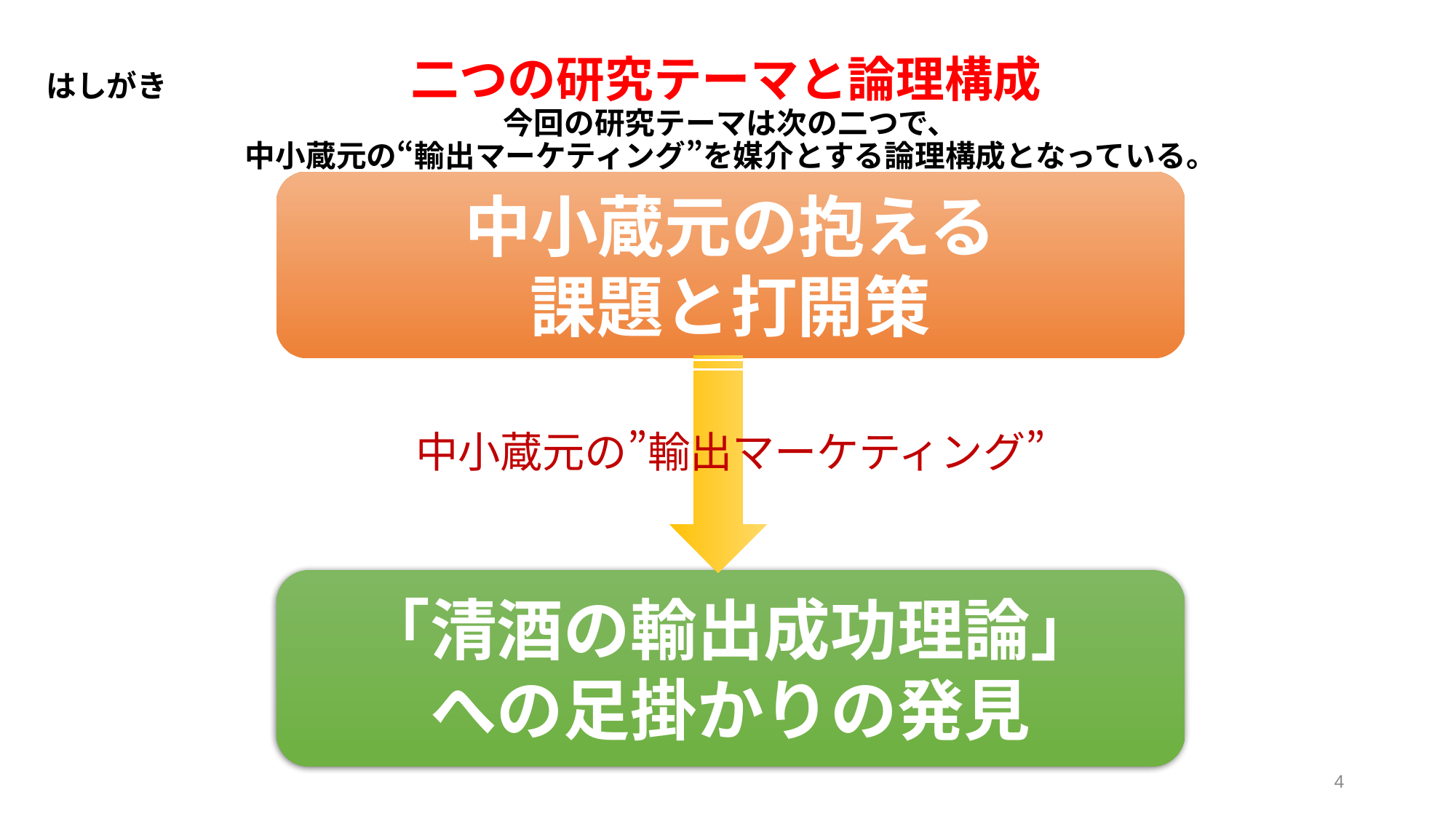

はしがき　　　　　　　　二つの研究テーマと論理構成
今回の研究テーマは次の二つで、
中小蔵元の“輸出マーケティング”を媒介とする論理構成となっている。
中小蔵元の抱える
課題と打開策

中小蔵元の”輸出マーケティング”
「清酒の輸出成功理論」
への足掛かりの発見
4